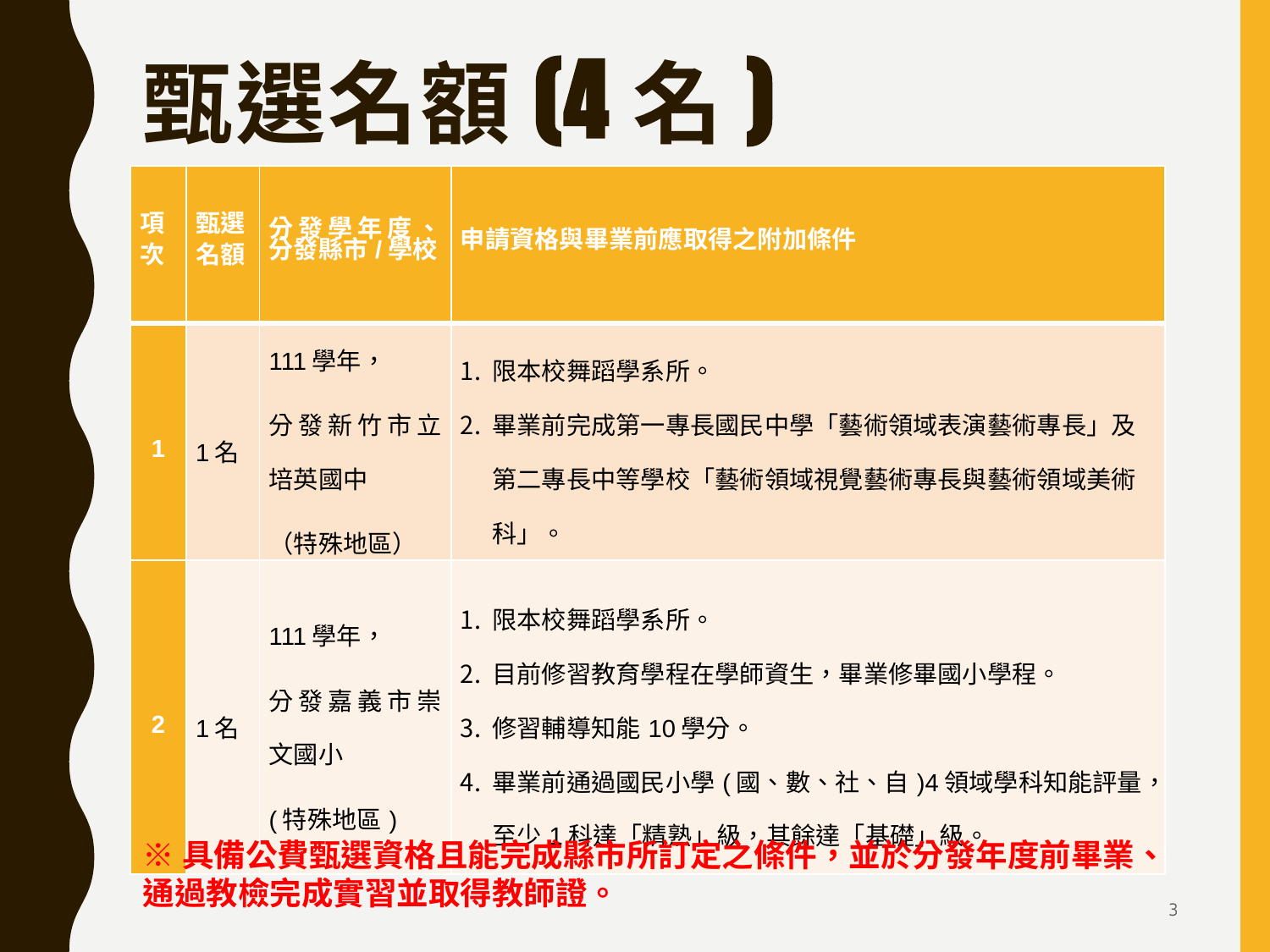

# 甄選名額(4名)
| 項 次 | 甄選 名額 | 分發學年度、分發縣市/學校 | 申請資格與畢業前應取得之附加條件 |
| --- | --- | --- | --- |
| 1 | 1名 | 111學年， 分發新竹市立培英國中 （特殊地區） | 限本校舞蹈學系所。 畢業前完成第一專長國民中學「藝術領域表演藝術專長」及第二專長中等學校「藝術領域視覺藝術專長與藝術領域美術科」。 |
| 2 | 1名 | 111學年， 分發嘉義市崇文國小 (特殊地區) | 限本校舞蹈學系所。 目前修習教育學程在學師資生，畢業修畢國小學程。 修習輔導知能10學分。 畢業前通過國民小學(國、數、社、自)4領域學科知能評量，至少1科達「精熟」級，其餘達「基礎」級。 |
※具備公費甄選資格且能完成縣市所訂定之條件，並於分發年度前畢業、通過教檢完成實習並取得教師證。
3